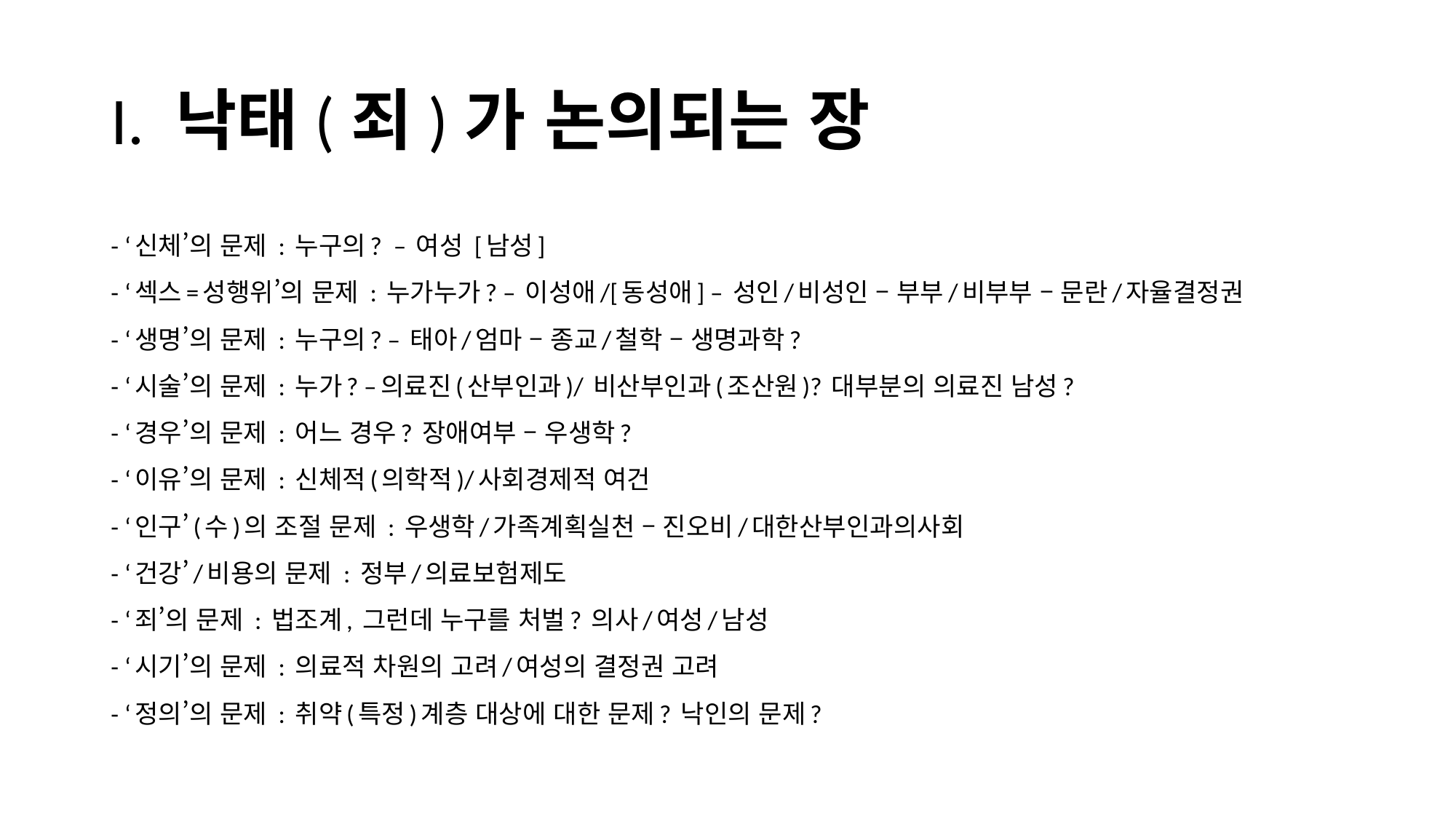

# I. 낙태(죄)가 논의되는 장
- ‘신체’의 문제 : 누구의?  – 여성 [남성]
- ‘섹스=성행위’의 문제 : 누가누가? – 이성애/[동성애] – 성인/비성인 – 부부/비부부 – 문란/자율결정권
- ‘생명’의 문제 : 누구의? – 태아/엄마 – 종교/철학 – 생명과학?
- ‘시술’의 문제 : 누가? –의료진(산부인과)/ 비산부인과(조산원)? 대부분의 의료진 남성?
- ‘경우’의 문제 : 어느 경우? 장애여부 – 우생학?
- ‘이유’의 문제 : 신체적(의학적)/사회경제적 여건
- ‘인구’(수)의 조절 문제 : 우생학/가족계획실천 – 진오비/대한산부인과의사회
- ‘건강’/비용의 문제 : 정부/의료보험제도
- ‘죄’의 문제 : 법조계, 그런데 누구를 처벌? 의사/여성/남성
- ‘시기’의 문제 : 의료적 차원의 고려/여성의 결정권 고려
- ‘정의’의 문제 : 취약(특정)계층 대상에 대한 문제? 낙인의 문제?